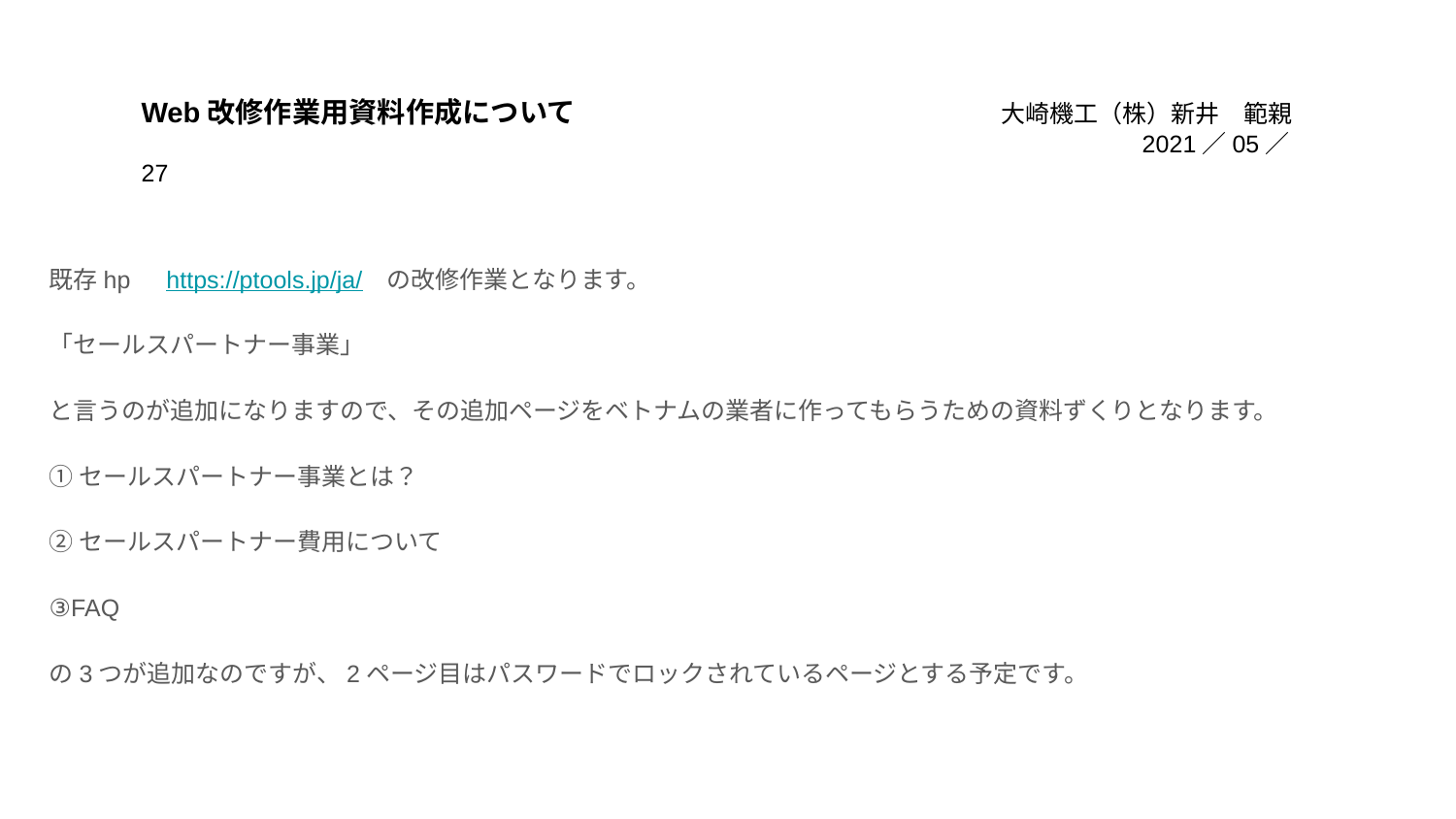

# Web改修作業用資料作成について　　　　　　　　　　　　　　　大崎機工（株）新井　範親 　　　　　　　　　　　　　　　　　　　　　　　　　　　　　　　　　　　　　　　　　2021／05／27
既存hp　https://ptools.jp/ja/　の改修作業となります。
「セールスパートナー事業」
と言うのが追加になりますので、その追加ページをベトナムの業者に作ってもらうための資料ずくりとなります。
①セールスパートナー事業とは？
②セールスパートナー費用について
③FAQ
の3つが追加なのですが、2ページ目はパスワードでロックされているページとする予定です。